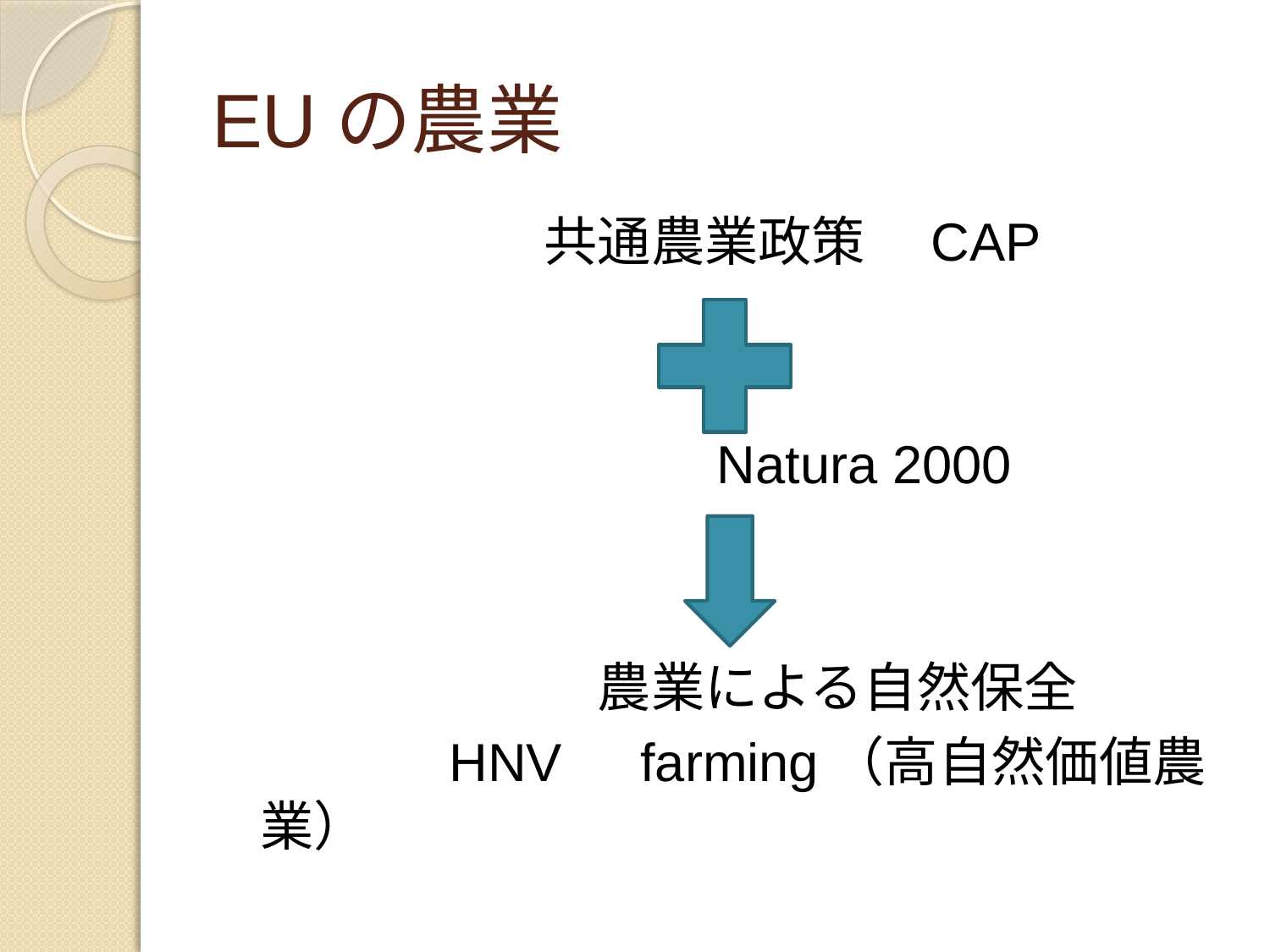

# EUの農業
　　　　　　共通農業政策　CAP

　　　　　　　　　Natura 2000

　　　　　　　農業による自然保全
　　　　HNV　farming（高自然価値農業）